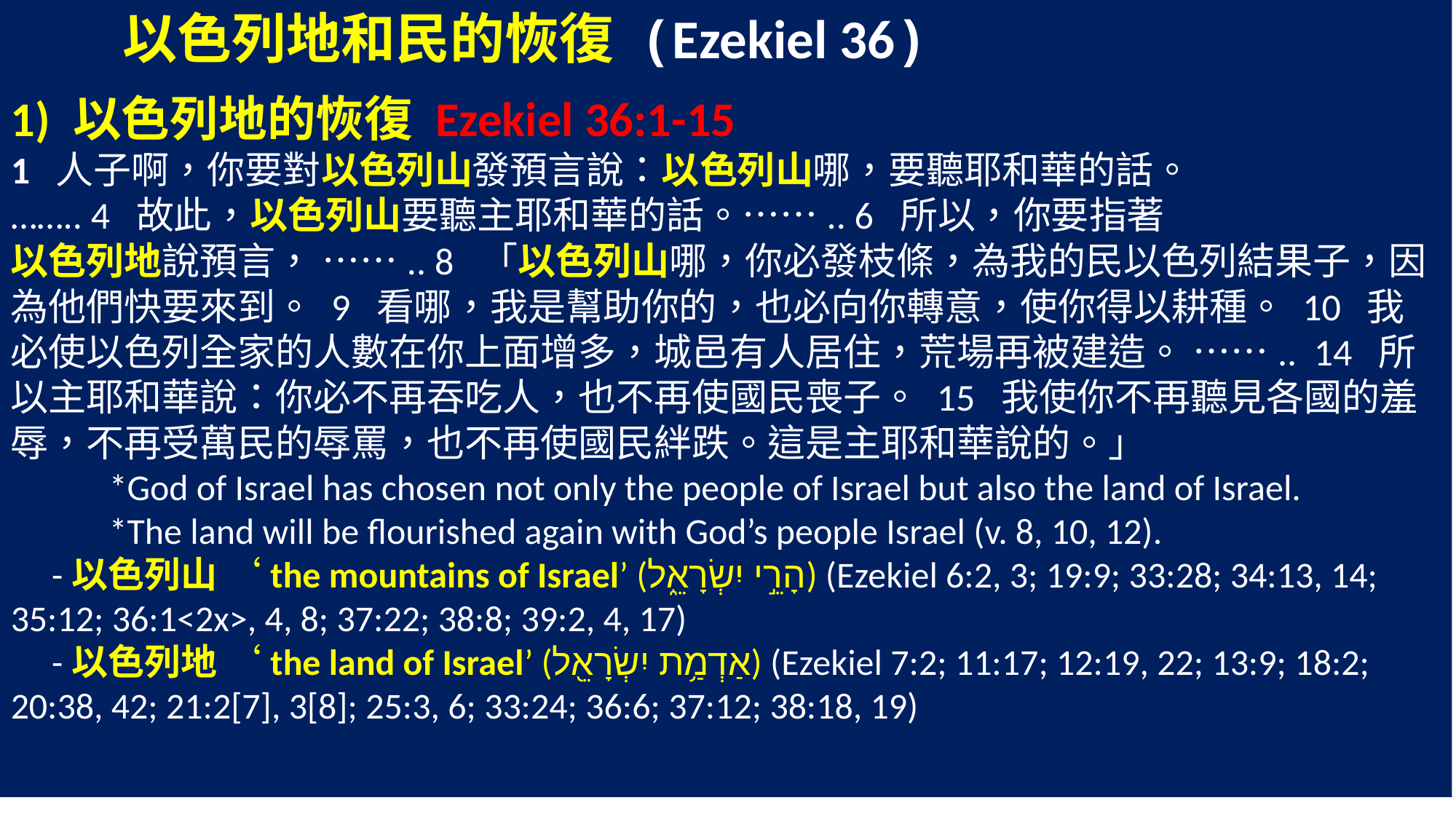

以色列地和民的恢復 (Ezekiel 36)

1) 以色列地的恢復 Ezekiel 36:1-15
1  人子啊，你要對以色列山發預言說：以色列山哪，要聽耶和華的話。
…….. 4  故此，以色列山要聽主耶和華的話。…….. 6  所以，你要指著
以色列地說預言， …….. 8  「以色列山哪，你必發枝條，為我的民以色列結果子，因為他們快要來到。 9  看哪，我是幫助你的，也必向你轉意，使你得以耕種。 10  我必使以色列全家的人數在你上面增多，城邑有人居住，荒場再被建造。 ……..  14  所以主耶和華說：你必不再吞吃人，也不再使國民喪子。 15  我使你不再聽見各國的羞辱，不再受萬民的辱罵，也不再使國民絆跌。這是主耶和華說的。」
            *God of Israel has chosen not only the people of Israel but also the land of Israel.
            *The land will be flourished again with God’s people Israel (v. 8, 10, 12).
     -以色列山 ‘the mountains of Israel’ (‎הָרֵ֣י יִשְׂרָאֵ֑ל) (Ezekiel 6:2, 3; 19:9; 33:28; 34:13, 14; 35:12; 36:1<2x>, 4, 8; 37:22; 38:8; 39:2, 4, 17)
     -以色列地 ‘the land of Israel’ (אַדְמַ֥ת יִשְׂרָאֵ֖ל) (Ezekiel 7:2; 11:17; 12:19, 22; 13:9; 18:2; 20:38, 42; 21:2[7], 3[8]; 25:3, 6; 33:24; 36:6; 37:12; 38:18, 19)